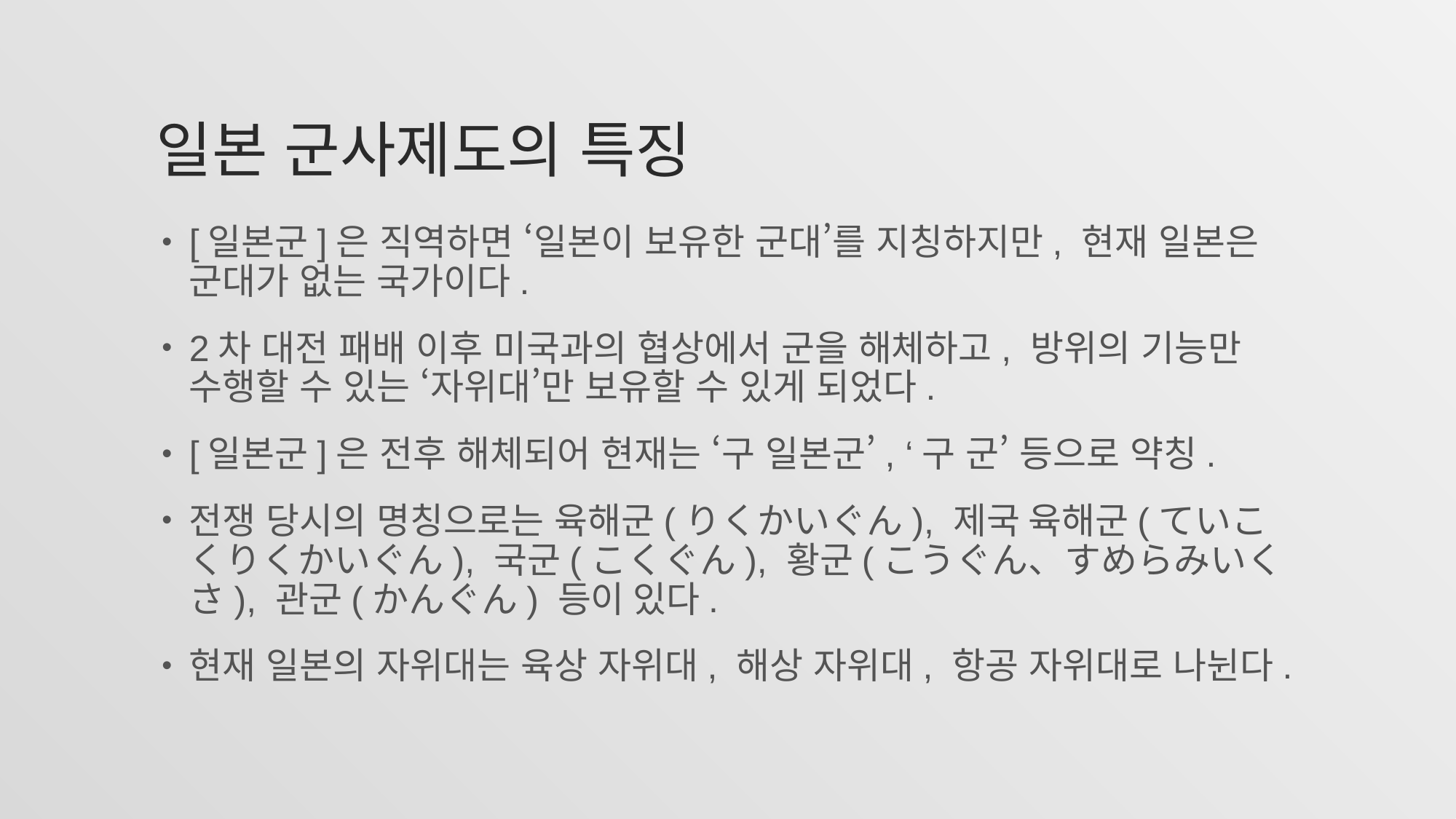

# 일본 군사제도의 특징
[일본군]은 직역하면 ‘일본이 보유한 군대’를 지칭하지만, 현재 일본은 군대가 없는 국가이다.
2차 대전 패배 이후 미국과의 협상에서 군을 해체하고, 방위의 기능만 수행할 수 있는 ‘자위대’만 보유할 수 있게 되었다.
[일본군]은 전후 해체되어 현재는 ‘구 일본군’, ‘구 군’ 등으로 약칭.
전쟁 당시의 명칭으로는 육해군(りくかいぐん), 제국 육해군(ていこくりくかいぐん), 국군(こくぐん), 황군(こうぐん、すめらみいくさ), 관군(かんぐん) 등이 있다.
현재 일본의 자위대는 육상 자위대, 해상 자위대, 항공 자위대로 나뉜다.